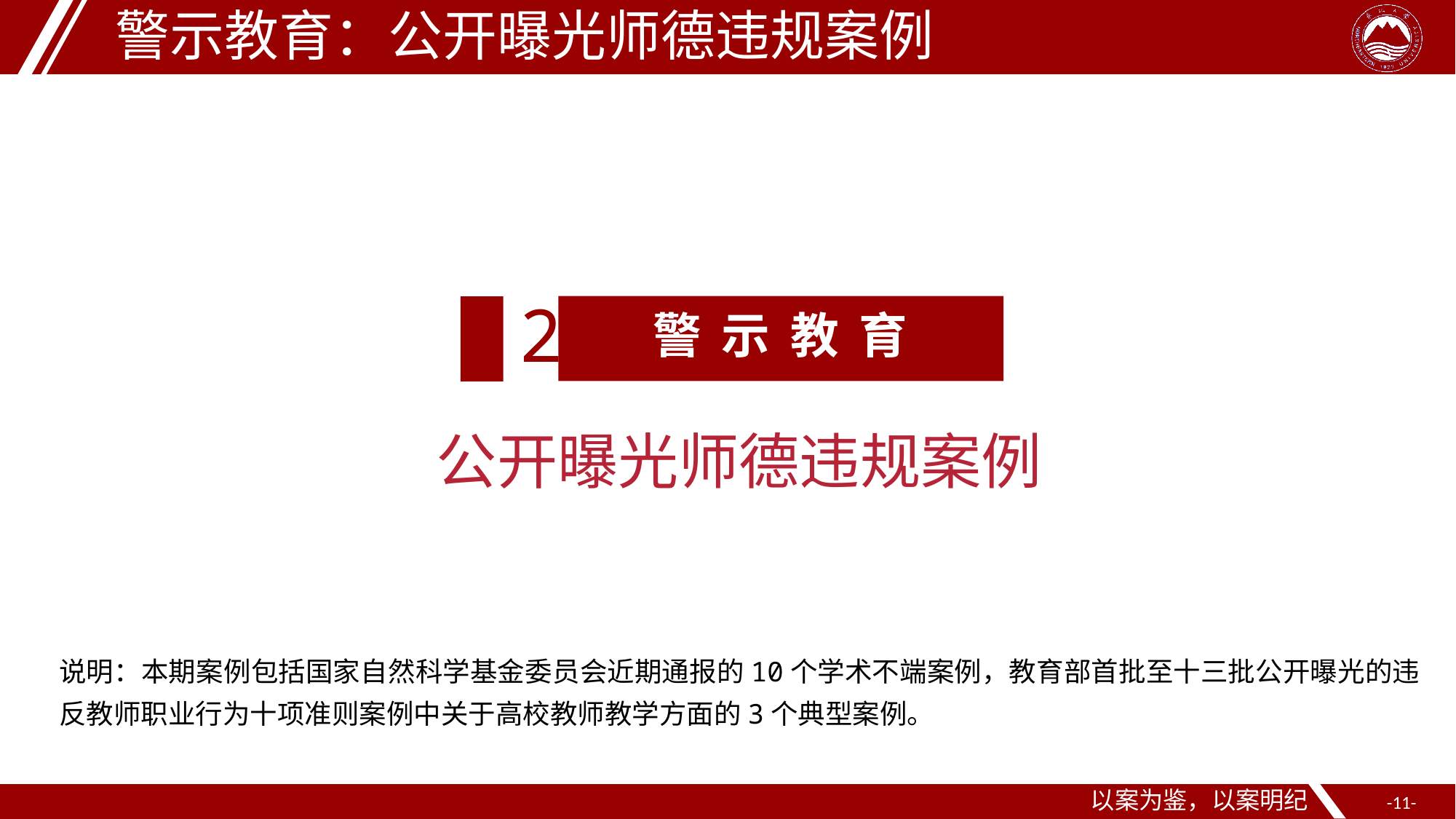

警示教育：公开曝光师德违规案例
2

警 示 教 育

公开曝光师德违规案例
说明：本期案例包括国家自然科学基金委员会近期通报的10个学术不端案例，教育部首批至十三批公开曝光的违反教师职业行为十项准则案例中关于高校教师教学方面的3个典型案例。
以案为鉴，以案明纪
-11-